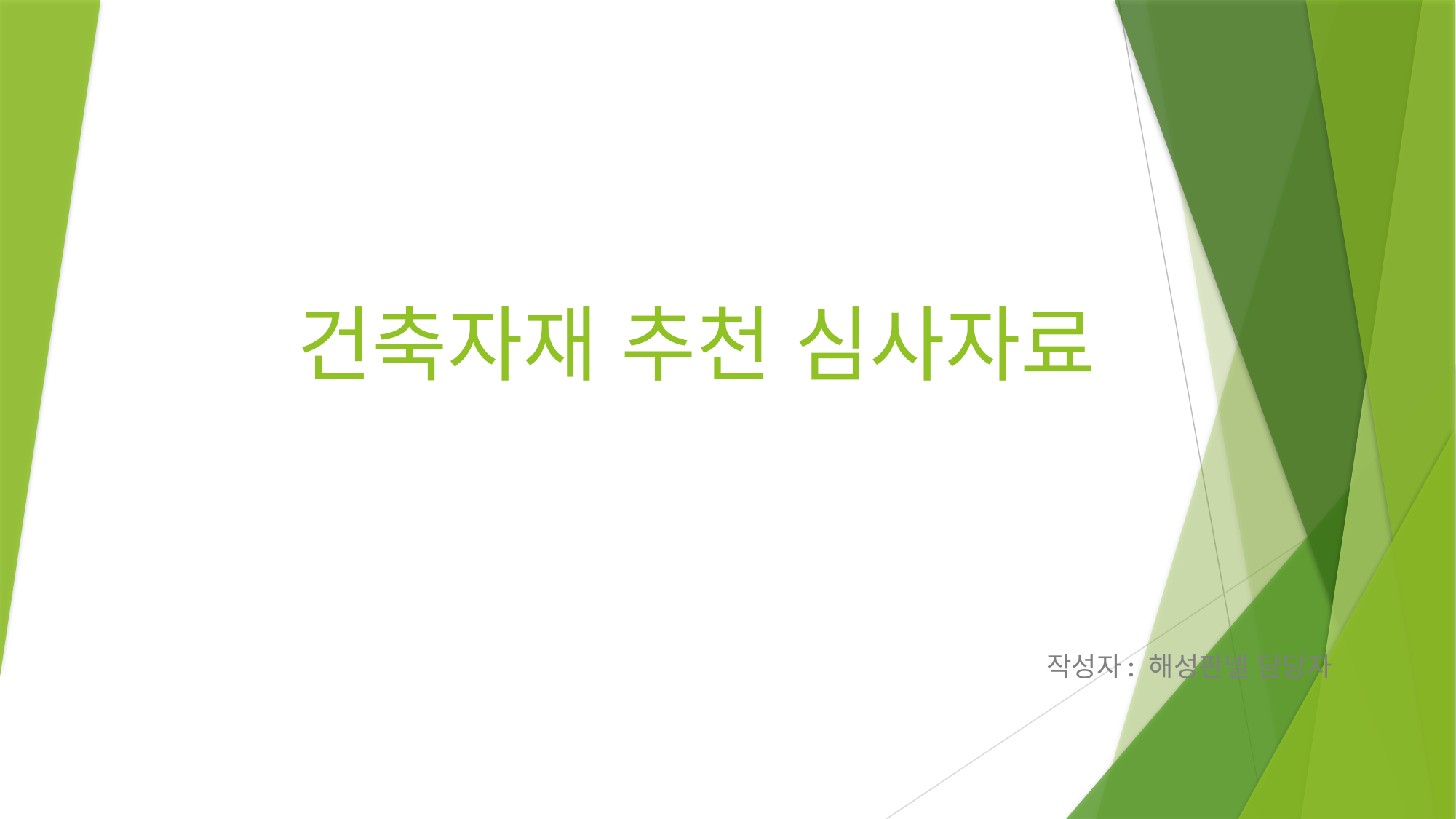

# 건축자재 추천 심사자료
작성자: 해성판넬 담당자